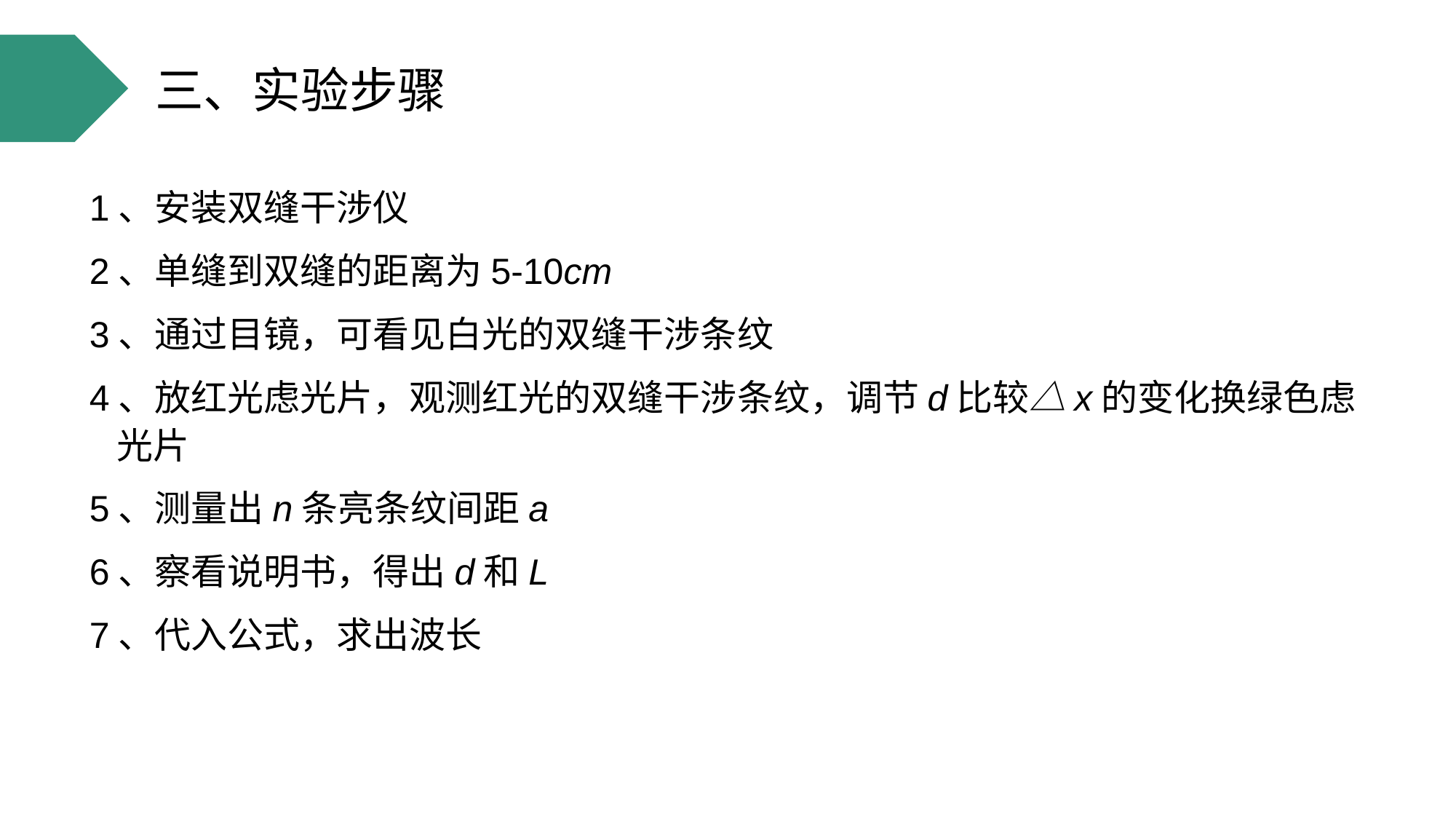

三、实验步骤
1、安装双缝干涉仪
2、单缝到双缝的距离为5-10cm
3、通过目镜，可看见白光的双缝干涉条纹
4、放红光虑光片，观测红光的双缝干涉条纹，调节d比较△x的变化换绿色虑光片
5、测量出n条亮条纹间距a
6、察看说明书，得出d和L
7、代入公式，求出波长